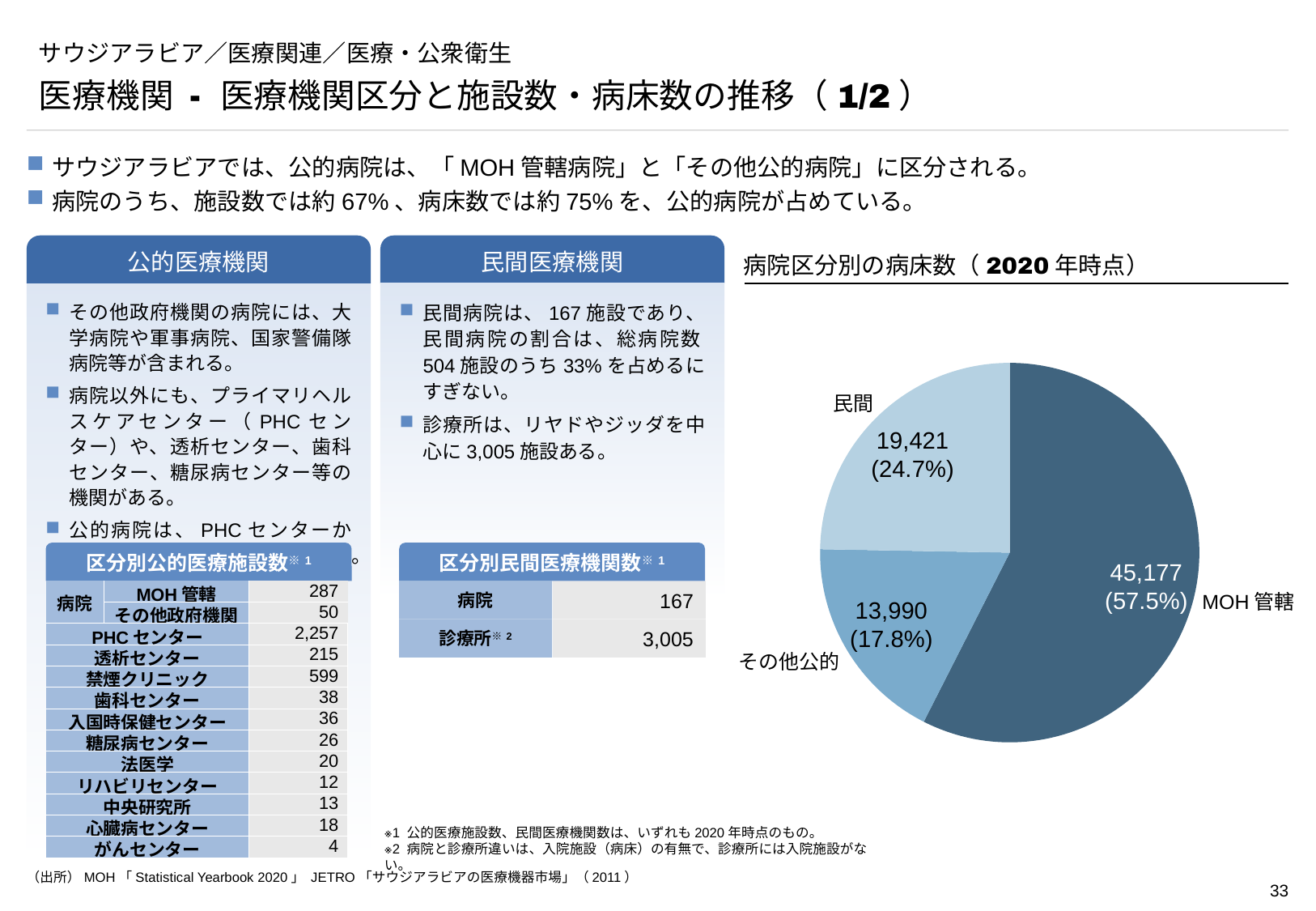

# サウジアラビア／医療関連／医療・公衆衛生
医療機関 - 医療機関区分と施設数・病床数の推移（1/2）
サウジアラビアでは、公的病院は、「MOH管轄病院」と「その他公的病院」に区分される。
病院のうち、施設数では約67%、病床数では約75%を、公的病院が占めている。
公的医療機関
民間医療機関
病院区分別の病床数（2020年時点）
その他政府機関の病院には、大学病院や軍事病院、国家警備隊病院等が含まれる。
病院以外にも、プライマリヘルスケアセンター（PHCセンター）や、透析センター、歯科センター、糖尿病センター等の機関がある。
公的病院は、PHCセンターからの照会により治療を提供する。
民間病院は、167施設であり、民間病院の割合は、総病院数504施設のうち33%を占めるにすぎない。
診療所は、リヤドやジッダを中心に3,005施設ある。

### Chart

| Category |  |
|---|---|
民間
19,421
(24.7%)
区分別公的医療施設数※1
区分別民間医療機関数※1
病院
167
診療所※2
3,005
45,177
(57.5%)
| 病院 | MOH管轄 | 287 |
| --- | --- | --- |
|  | その他政府機関 | 50 |
| PHCセンター |  | 2,257 |
| 透析センター |  | 215 |
| 禁煙クリニック |  | 599 |
| 歯科センター |  | 38 |
| 入国時保健センター |  | 36 |
| 糖尿病センター |  | 26 |
| 法医学 |  | 20 |
| リハビリセンター |  | 12 |
| 中央研究所 |  | 13 |
| 心臓病センター |  | 18 |
| がんセンター |  | 4 |
MOH管轄
13,990
(17.8%)
その他公的
※1 公的医療施設数、民間医療機関数は、いずれも2020年時点のもの。
※2 病院と診療所違いは、入院施設（病床）の有無で、診療所には入院施設がない。
（出所）MOH「Statistical Yearbook 2020」 JETRO「サウジアラビアの医療機器市場」（2011）